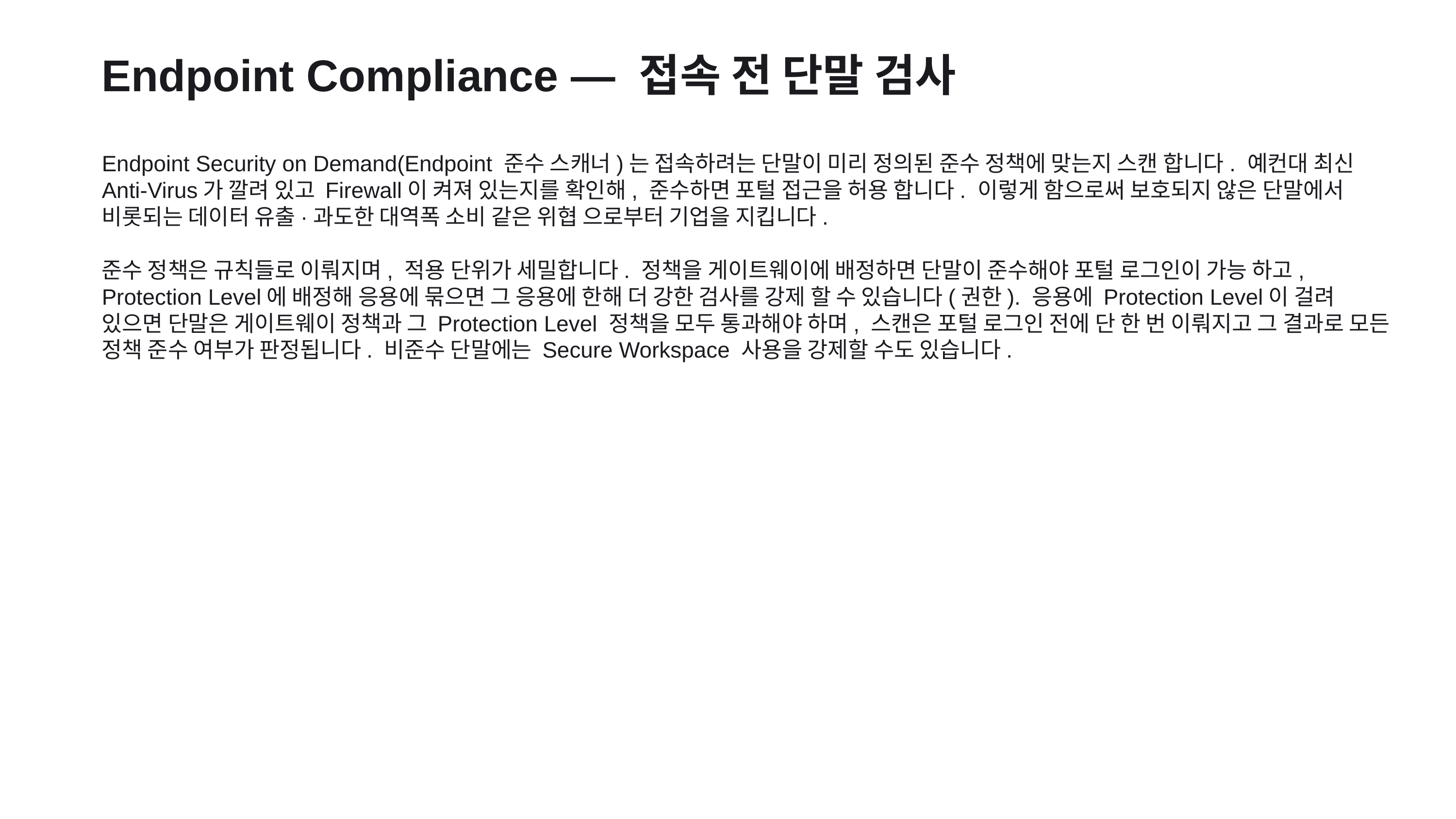

Endpoint Compliance — 접속 전 단말 검사
Endpoint Security on Demand(Endpoint 준수 스캐너)는 접속하려는 단말이 미리 정의된 준수 정책에 맞는지 스캔 합니다. 예컨대 최신 Anti-Virus가 깔려 있고 Firewall이 켜져 있는지를 확인해, 준수하면 포털 접근을 허용 합니다. 이렇게 함으로써 보호되지 않은 단말에서 비롯되는 데이터 유출·과도한 대역폭 소비 같은 위협 으로부터 기업을 지킵니다.

준수 정책은 규칙들로 이뤄지며, 적용 단위가 세밀합니다. 정책을 게이트웨이에 배정하면 단말이 준수해야 포털 로그인이 가능 하고, Protection Level에 배정해 응용에 묶으면 그 응용에 한해 더 강한 검사를 강제 할 수 있습니다(권한). 응용에 Protection Level이 걸려 있으면 단말은 게이트웨이 정책과 그 Protection Level 정책을 모두 통과해야 하며, 스캔은 포털 로그인 전에 단 한 번 이뤄지고 그 결과로 모든 정책 준수 여부가 판정됩니다. 비준수 단말에는 Secure Workspace 사용을 강제할 수도 있습니다.